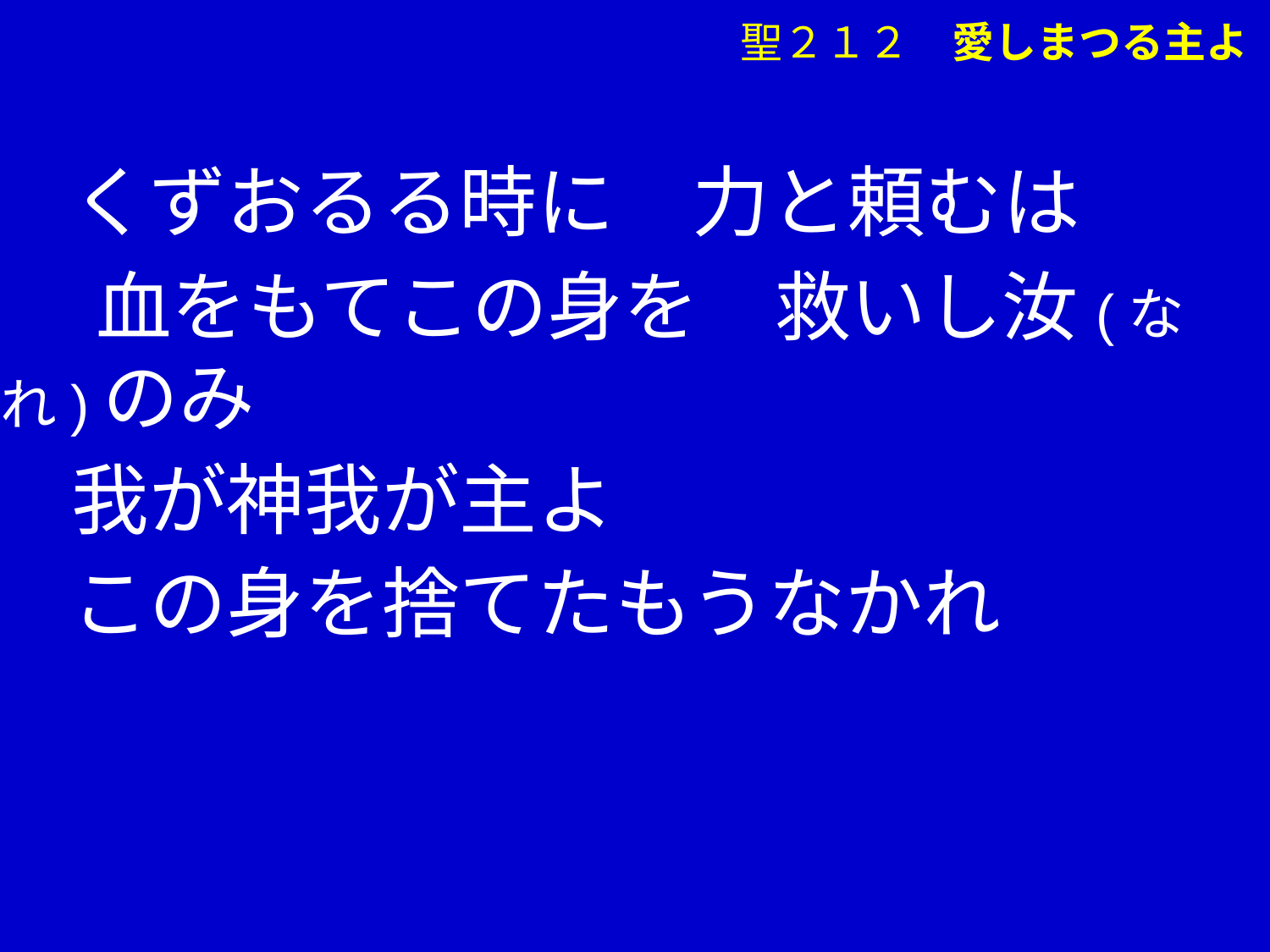

聖２１２　愛しまつる主よ
   くずおるる時に　力と頼むは
　 血をもてこの身を　救いし汝(なれ)のみ
   我が神我が主よ
   この身を捨てたもうなかれ